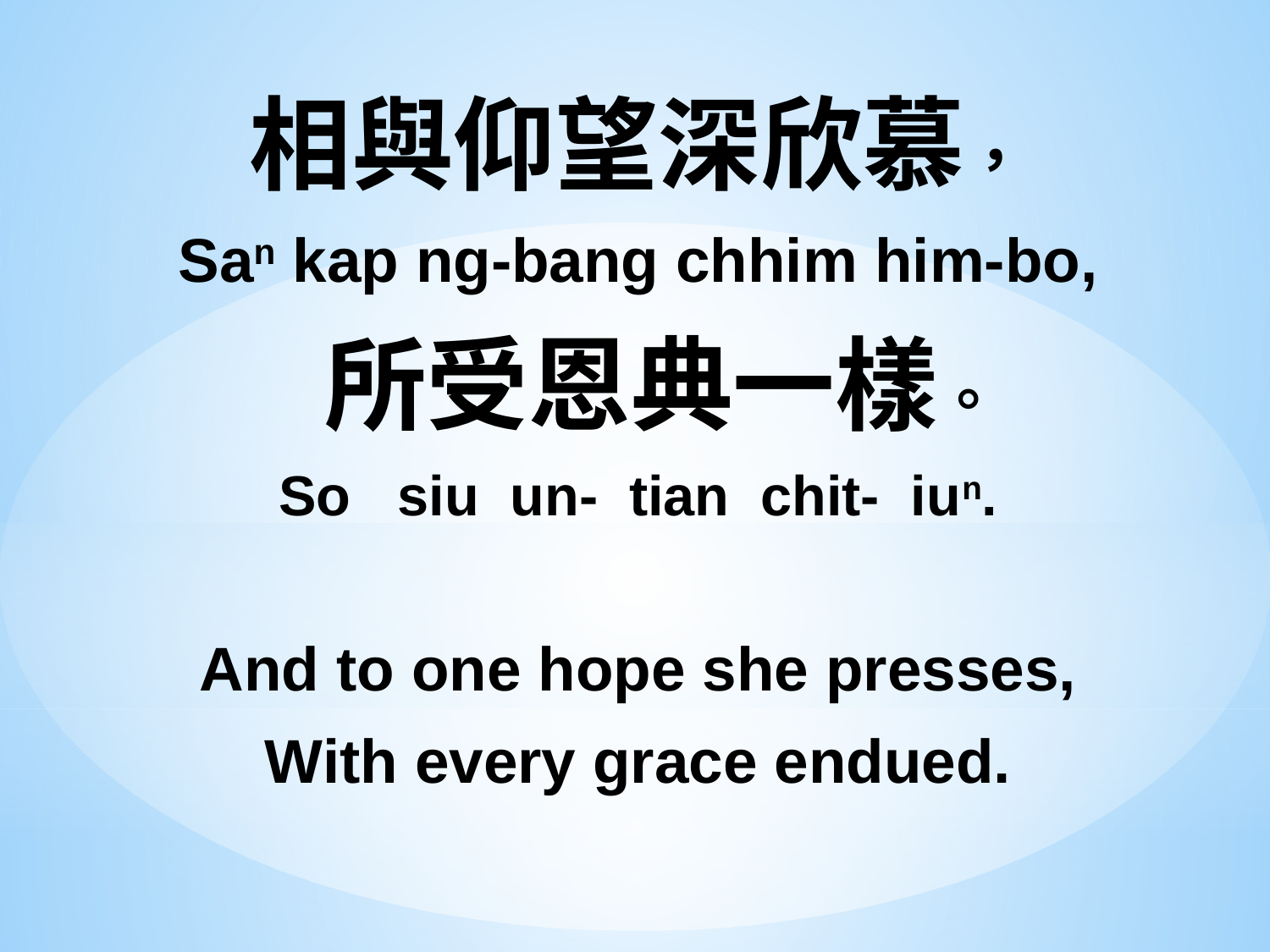

相與仰望深欣慕，
San kap ng-bang chhim him-bo,
 所受恩典一樣。
So   siu  un-  tian  chit-  iun.

And to one hope she presses,
With every grace endued.